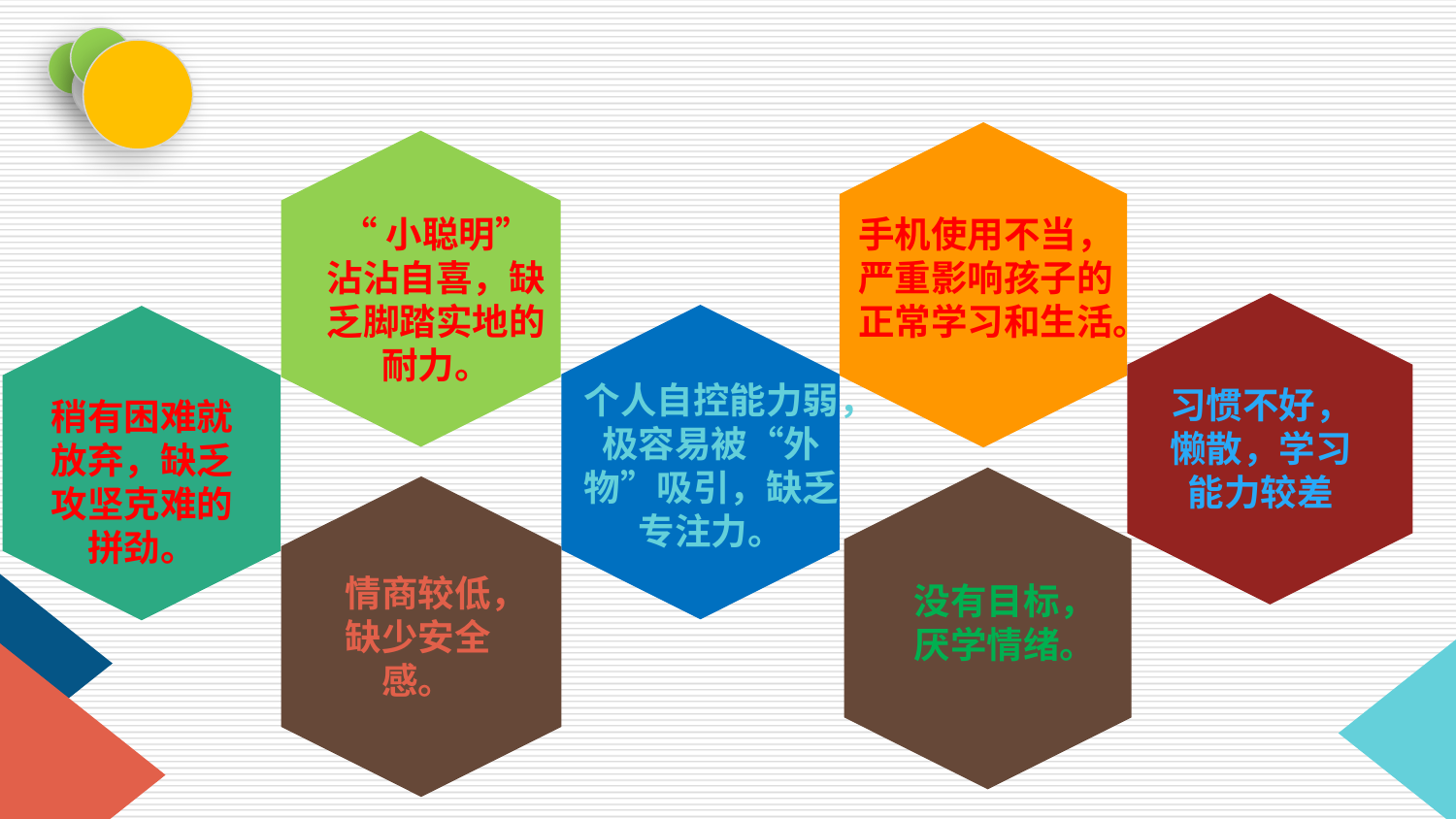

手机使用不当，严重影响孩子的正常学习和生活。

“小聪明”沾沾自喜，缺乏脚踏实地的耐力。

习惯不好，懒散，学习能力较差

个人自控能力弱，极容易被“外物”吸引，缺乏专注力。

稍有困难就放弃，缺乏攻坚克难的拼劲。

没有目标，厌学情绪。

情商较低，缺少安全感。